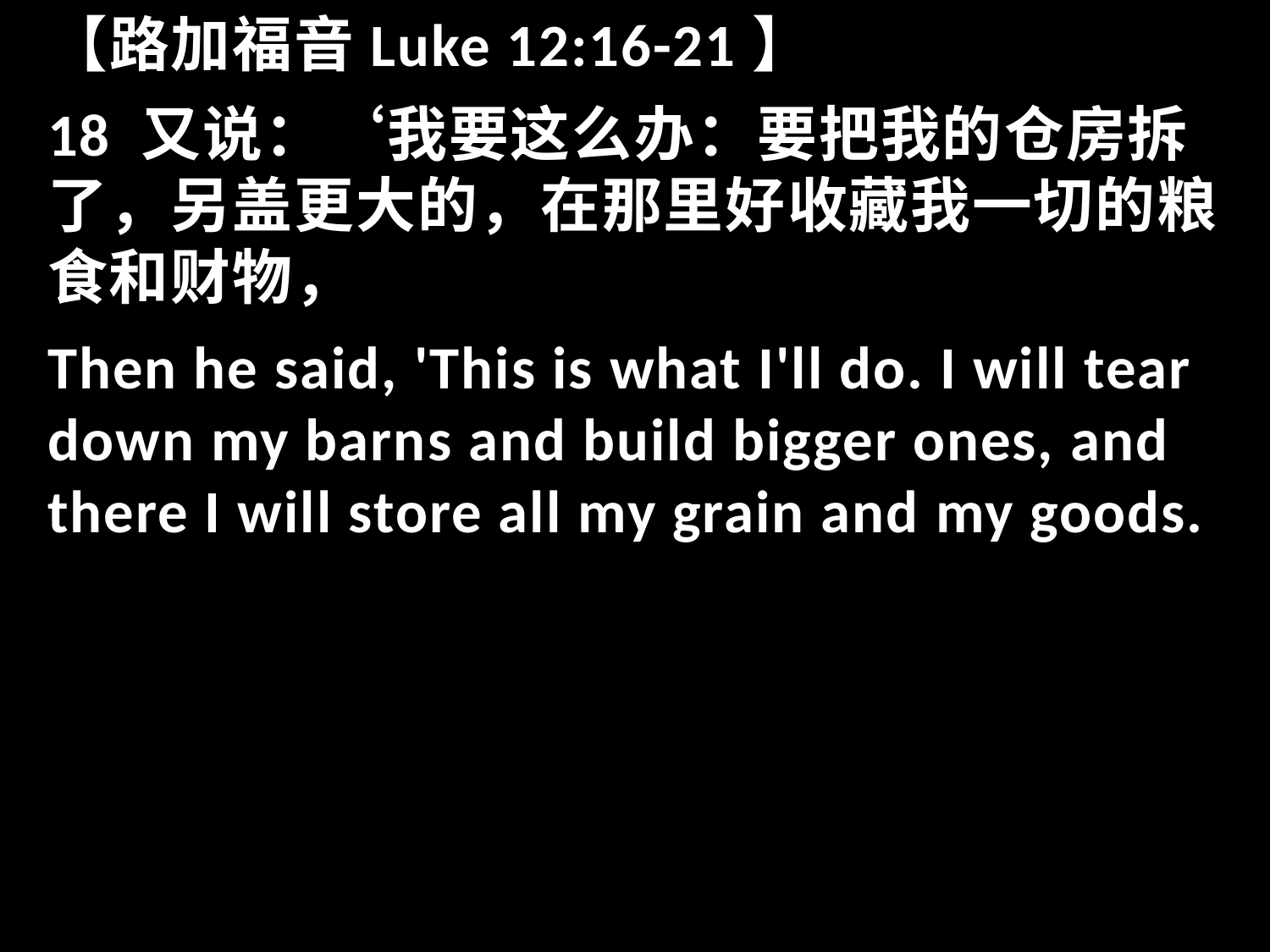

【路加福音Luke 12:16-21】
18 又说：‘我要这么办：要把我的仓房拆了，另盖更大的，在那里好收藏我一切的粮食和财物，
Then he said, 'This is what I'll do. I will tear down my barns and build bigger ones, and there I will store all my grain and my goods.